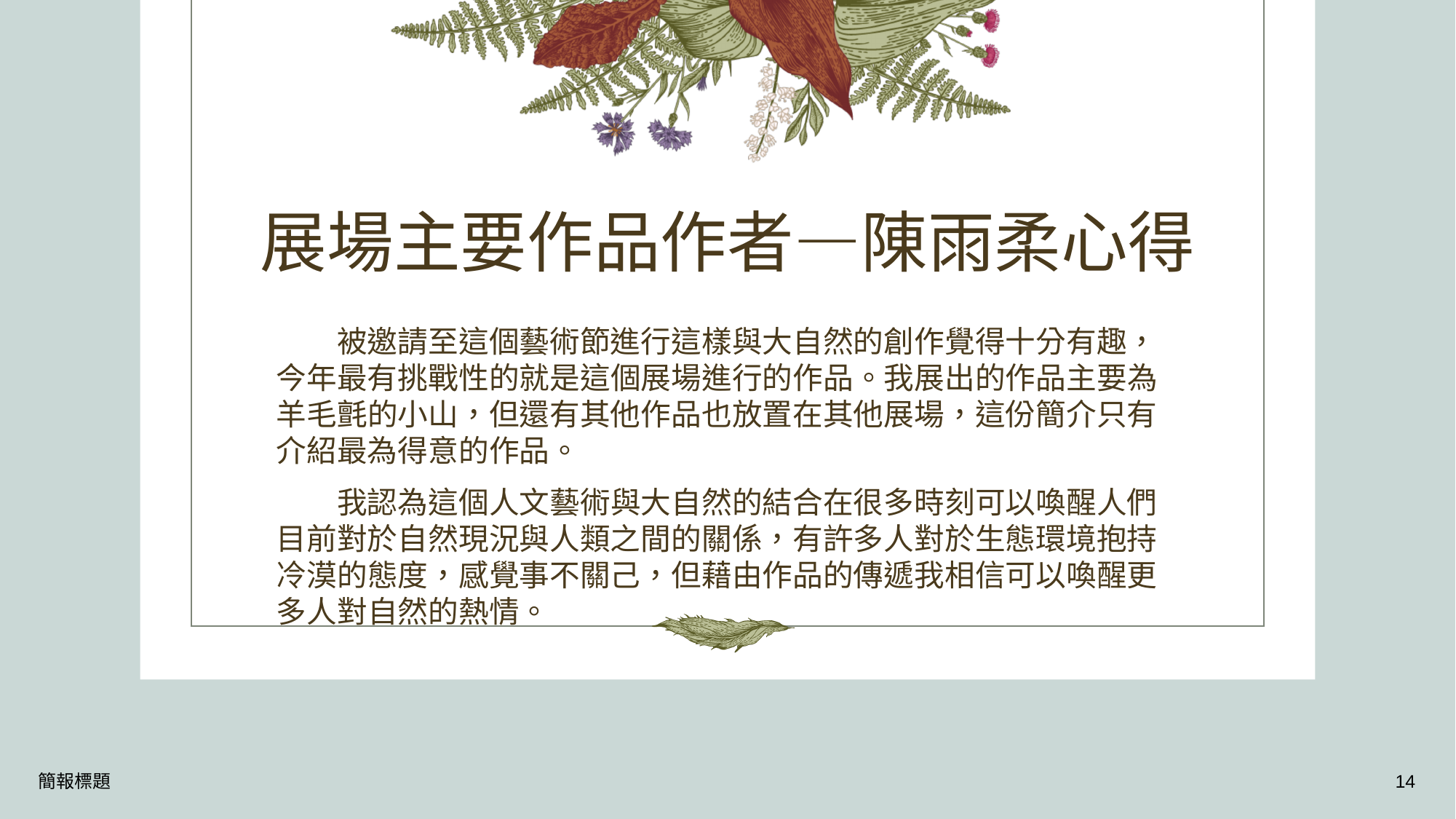

# 展場主要作品作者—陳雨柔心得
　　被邀請至這個藝術節進行這樣與大自然的創作覺得十分有趣，今年最有挑戰性的就是這個展場進行的作品。我展出的作品主要為羊毛氈的小山，但還有其他作品也放置在其他展場，這份簡介只有介紹最為得意的作品。
　　我認為這個人文藝術與大自然的結合在很多時刻可以喚醒人們目前對於自然現況與人類之間的關係，有許多人對於生態環境抱持冷漠的態度，感覺事不關己，但藉由作品的傳遞我相信可以喚醒更多人對自然的熱情。
簡報標題
14